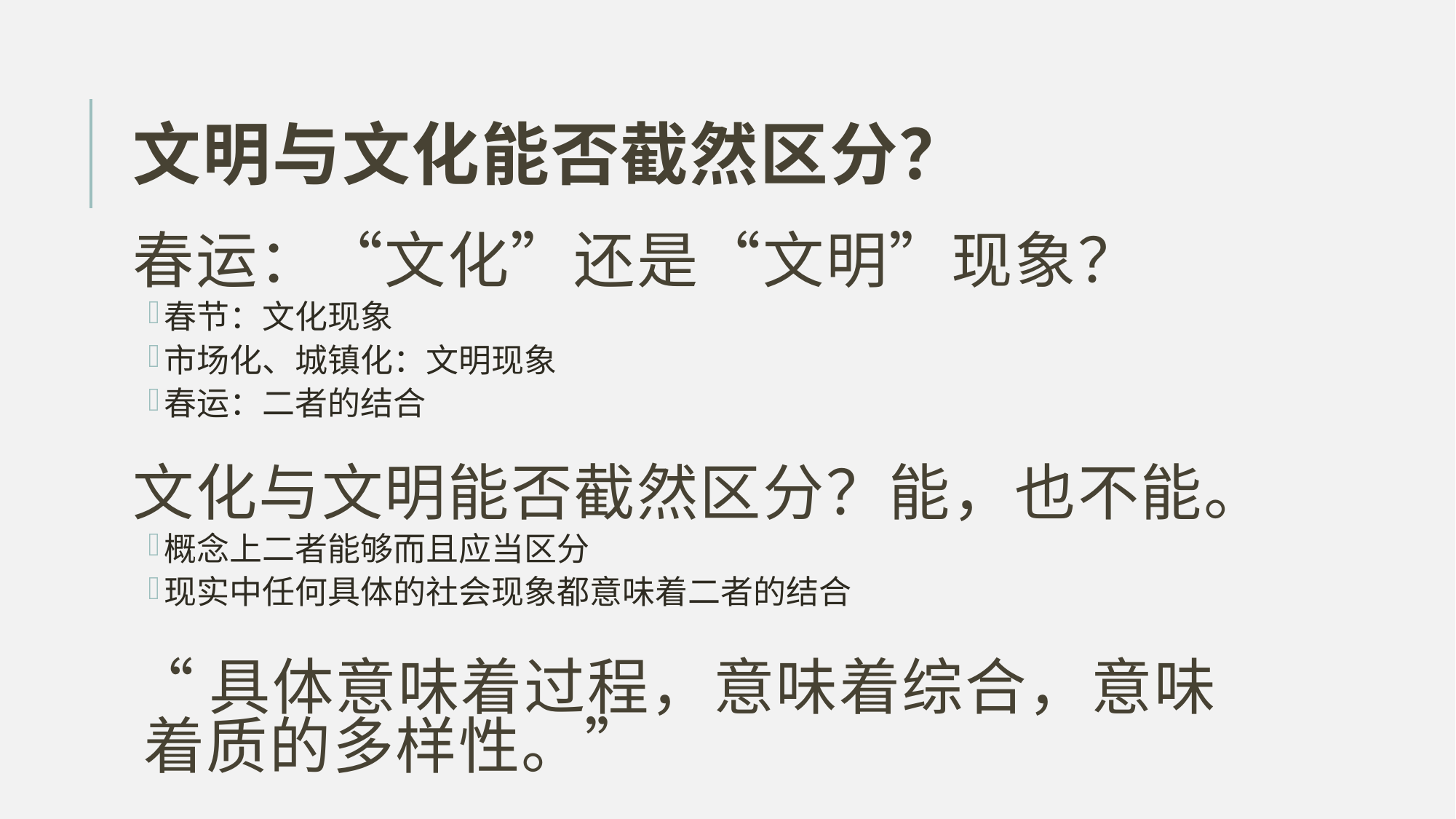

# 文明与文化能否截然区分？
春运：“文化”还是“文明”现象？
春节：文化现象
市场化、城镇化：文明现象
春运：二者的结合

文化与文明能否截然区分？能，也不能。
概念上二者能够而且应当区分
现实中任何具体的社会现象都意味着二者的结合

“具体意味着过程，意味着综合，意味着质的多样性。”